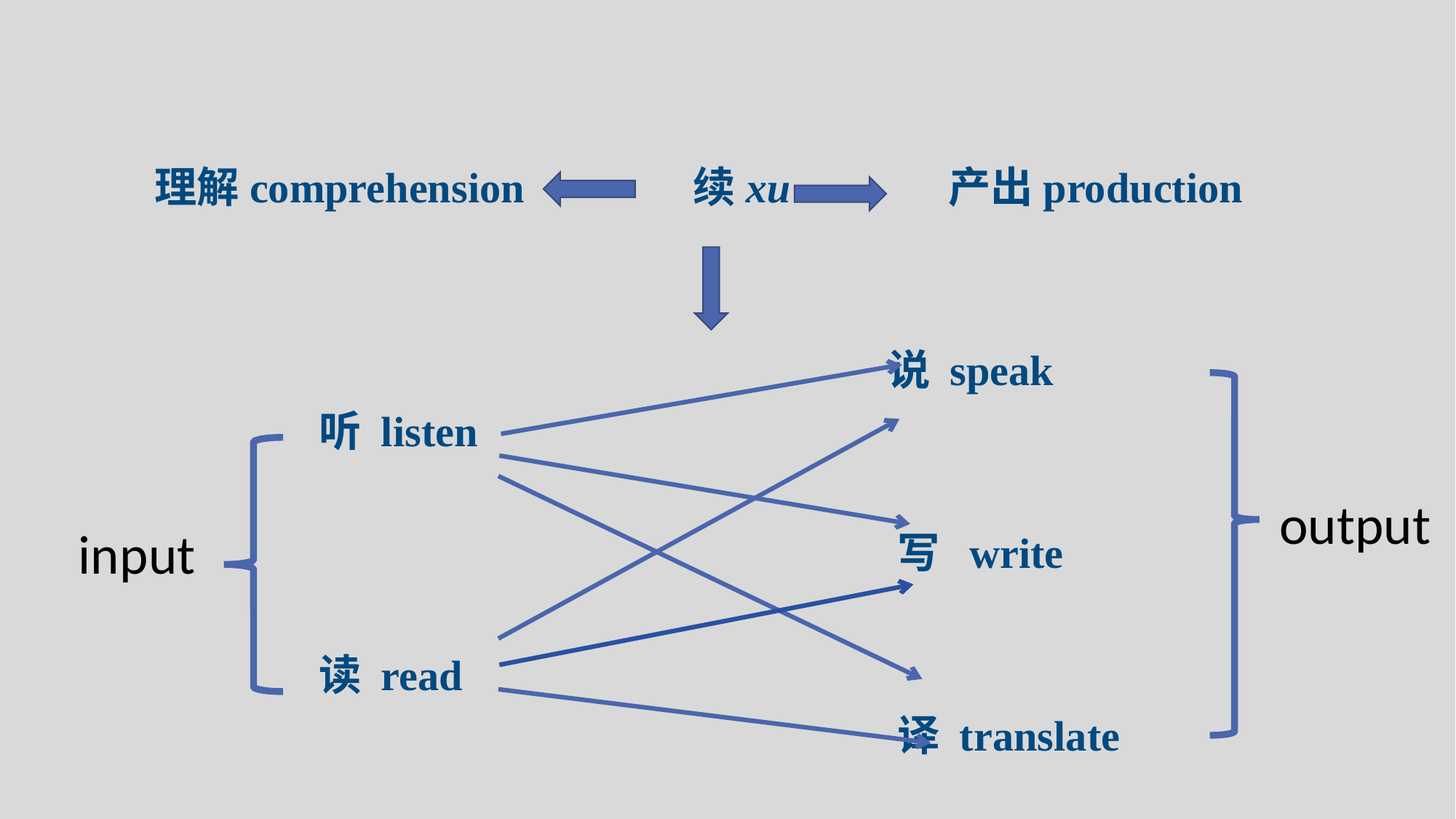

理解comprehension               续xu              产出production

                                                                           说 speak
                听 listen

                                                                            写  write

                读 read
                                                                            译 translate

output
input